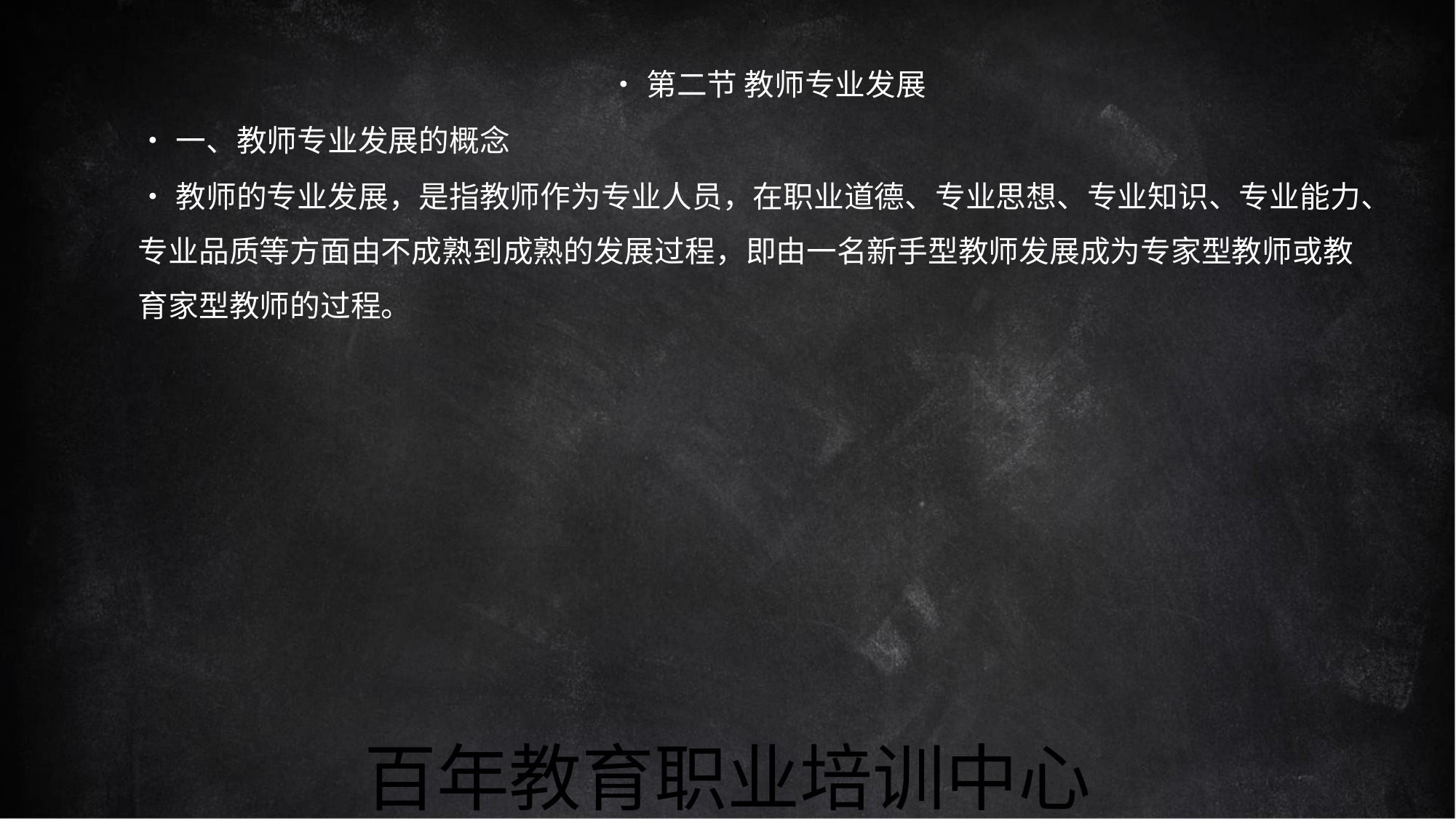

•第二节 教师专业发展
•一、教师专业发展的概念
•教师的专业发展，是指教师作为专业人员，在职业道德、专业思想、专业知识、专业能力、
专业品质等方面由不成熟到成熟的发展过程，即由一名新手型教师发展成为专家型教师或教
育家型教师的过程。
百年教育职业培训中心